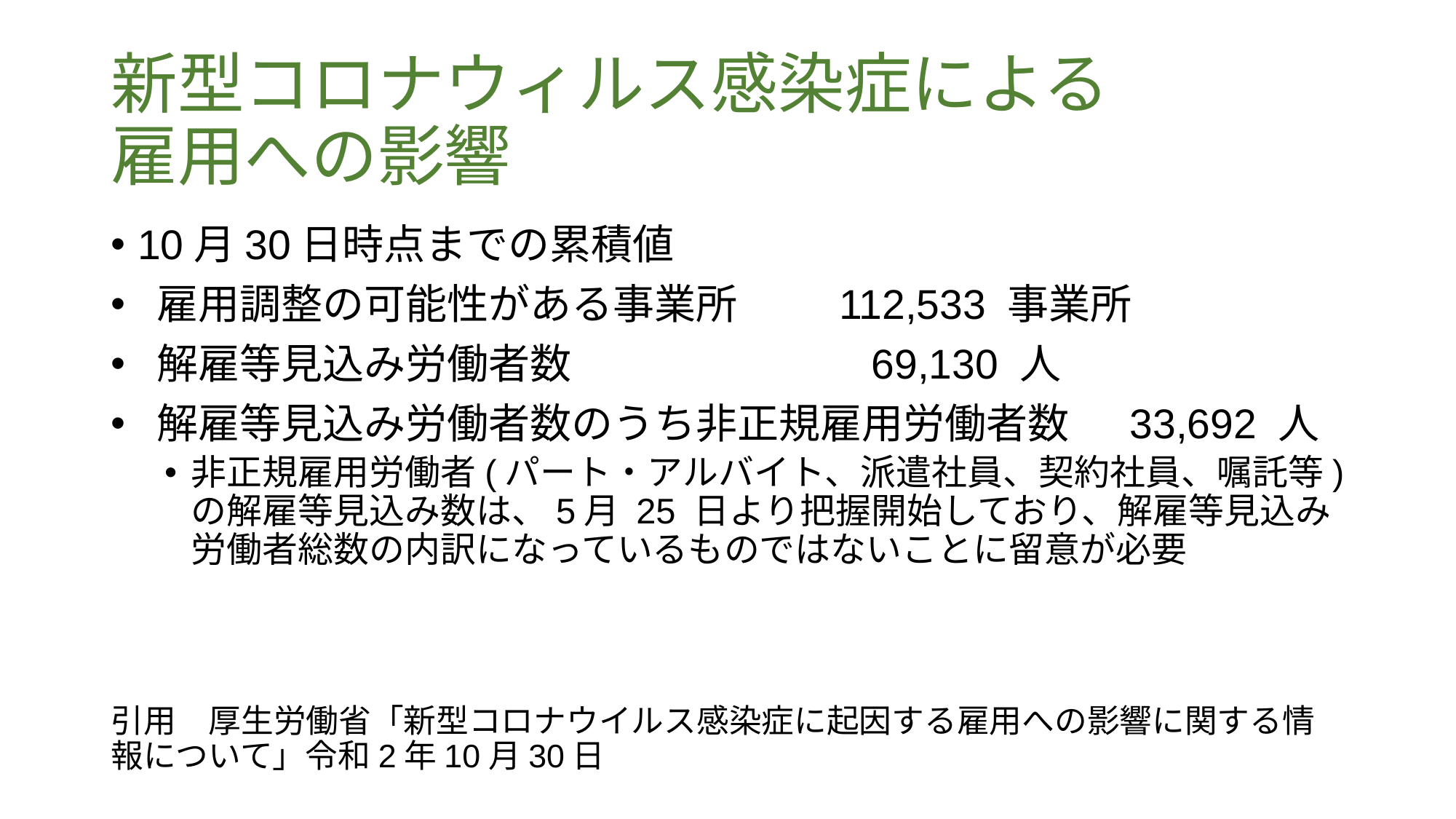

# 新型コロナウィルス感染症による 雇用への影響
10月30日時点までの累積値
 雇用調整の可能性がある事業所　　 112,533 事業所
 解雇等見込み労働者数　　　　　　　69,130 人
 解雇等見込み労働者数のうち非正規雇用労働者数　 33,692 人
非正規雇用労働者(パート・アルバイト、派遣社員、契約社員、嘱託等)の解雇等見込み数は、5月 25 日より把握開始しており、解雇等見込み労働者総数の内訳になっているものではないことに留意が必要

引用　厚生労働省「新型コロナウイルス感染症に起因する雇用への影響に関する情報について」令和2年10月30日